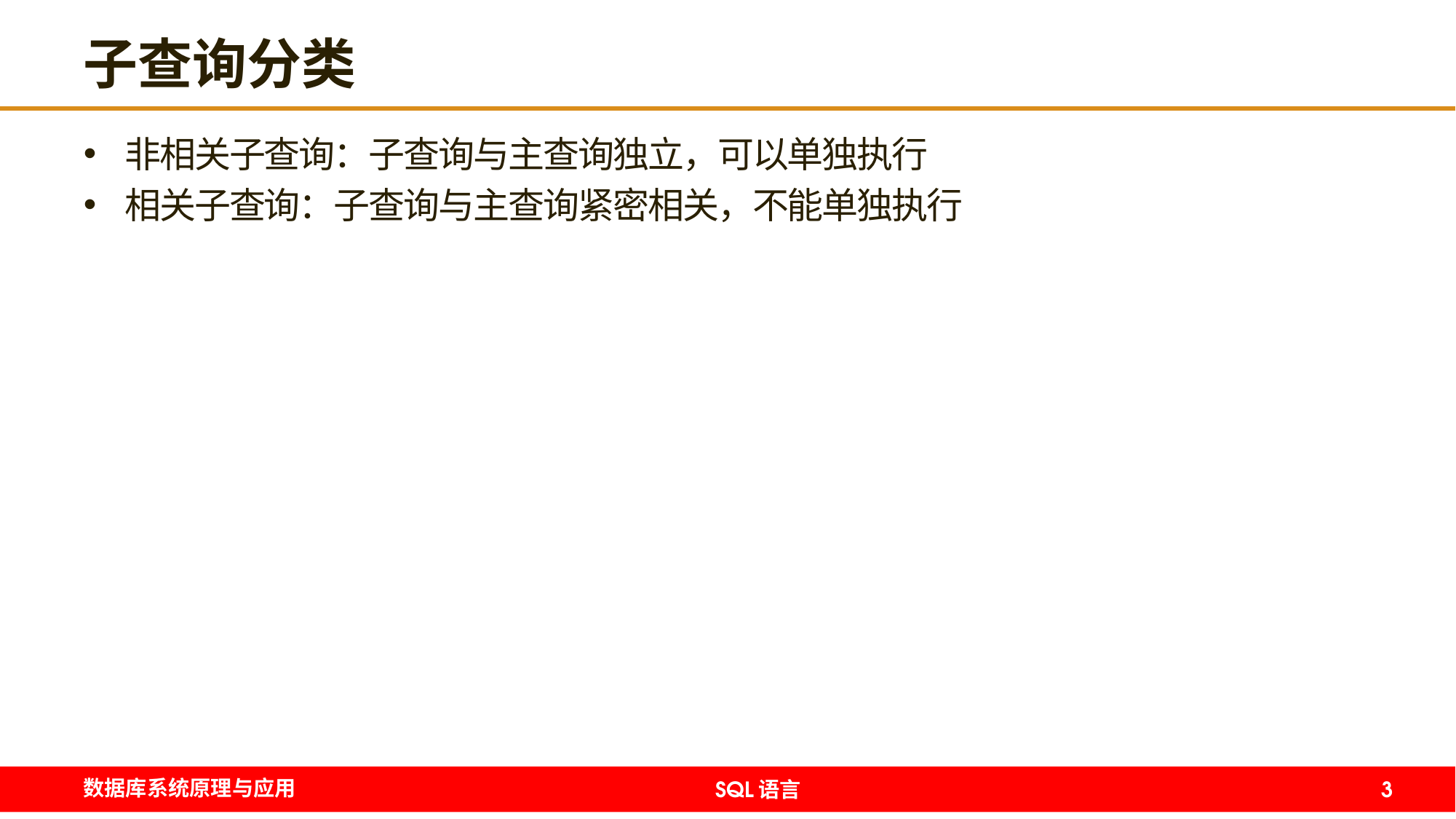

# 子查询分类
非相关子查询：子查询与主查询独立，可以单独执行
相关子查询：子查询与主查询紧密相关，不能单独执行